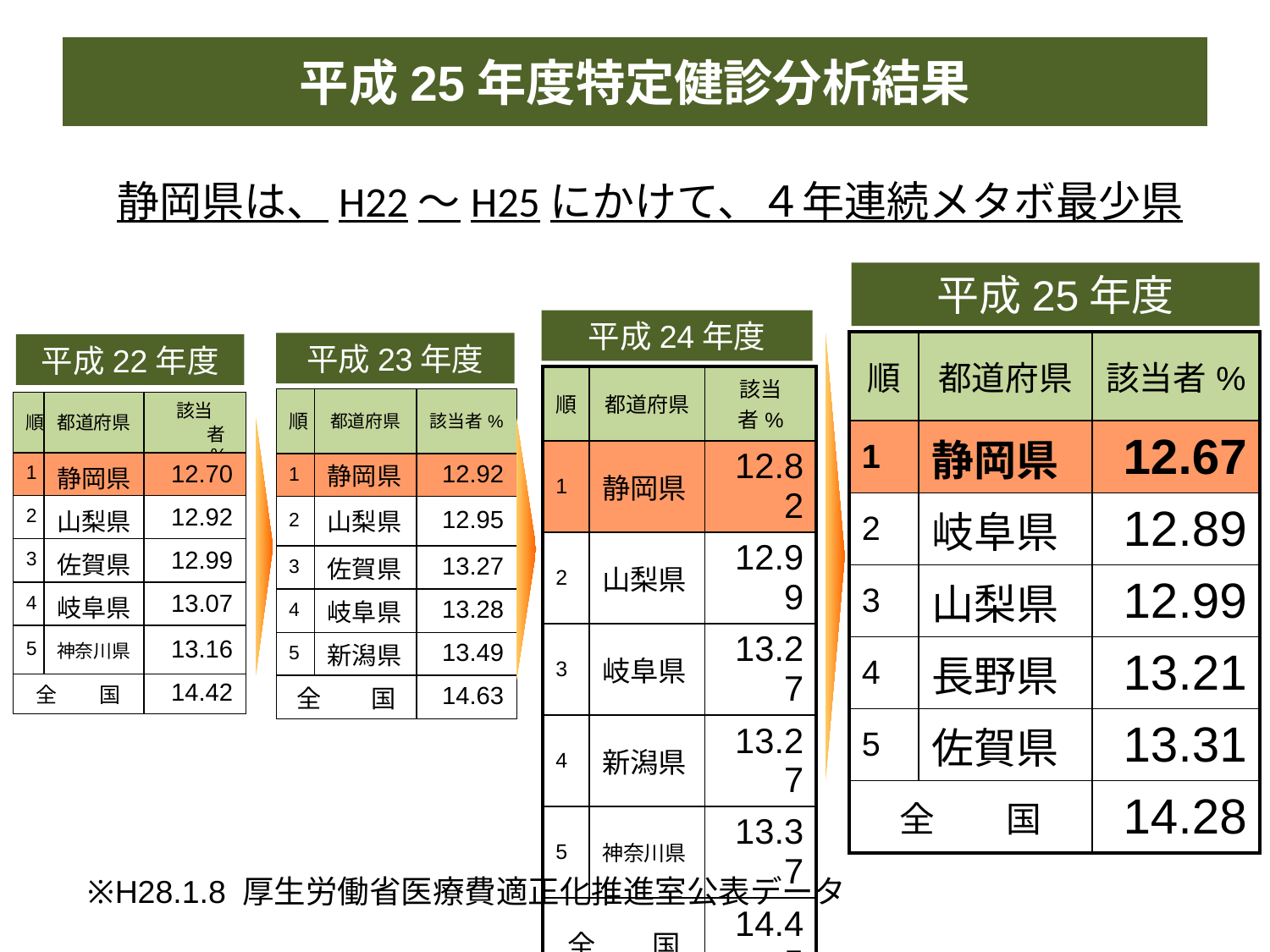

平成25年度特定健診分析結果
静岡県は、H22～H25にかけて、４年連続メタボ最少県
平成25年度
平成24年度

| 順 | 都道府県 | 該当者% |
| --- | --- | --- |
| 1 | 静岡県 | 12.67 |
| 2 | 岐阜県 | 12.89 |
| 3 | 山梨県 | 12.99 |
| 4 | 長野県 | 13.21 |
| 5 | 佐賀県 | 13.31 |
| 全　　国 |  | 14.28 |
平成23年度
平成22年度
| 順 | 都道府県 | 該当者% |
| --- | --- | --- |
| 1 | 静岡県 | 12.82 |
| 2 | 山梨県 | 12.99 |
| 3 | 岐阜県 | 13.27 |
| 4 | 新潟県 | 13.27 |
| 5 | 神奈川県 | 13.37 |
| 全　　国 |  | 14.45 |
| 順 | 都道府県 | 該当者% |
| --- | --- | --- |
| 1 | 静岡県 | 12.92 |
| 2 | 山梨県 | 12.95 |
| 3 | 佐賀県 | 13.27 |
| 4 | 岐阜県 | 13.28 |
| 5 | 新潟県 | 13.49 |
| 全　　国 |  | 14.63 |
| 順 | 都道府県 | 該当者% |
| --- | --- | --- |
| 1 | 静岡県 | 12.70 |
| 2 | 山梨県 | 12.92 |
| 3 | 佐賀県 | 12.99 |
| 4 | 岐阜県 | 13.07 |
| 5 | 神奈川県 | 13.16 |
| 全　　国 |  | 14.42 |

※ H28.1.8 厚生労働省医療費適正化推進室公表データ